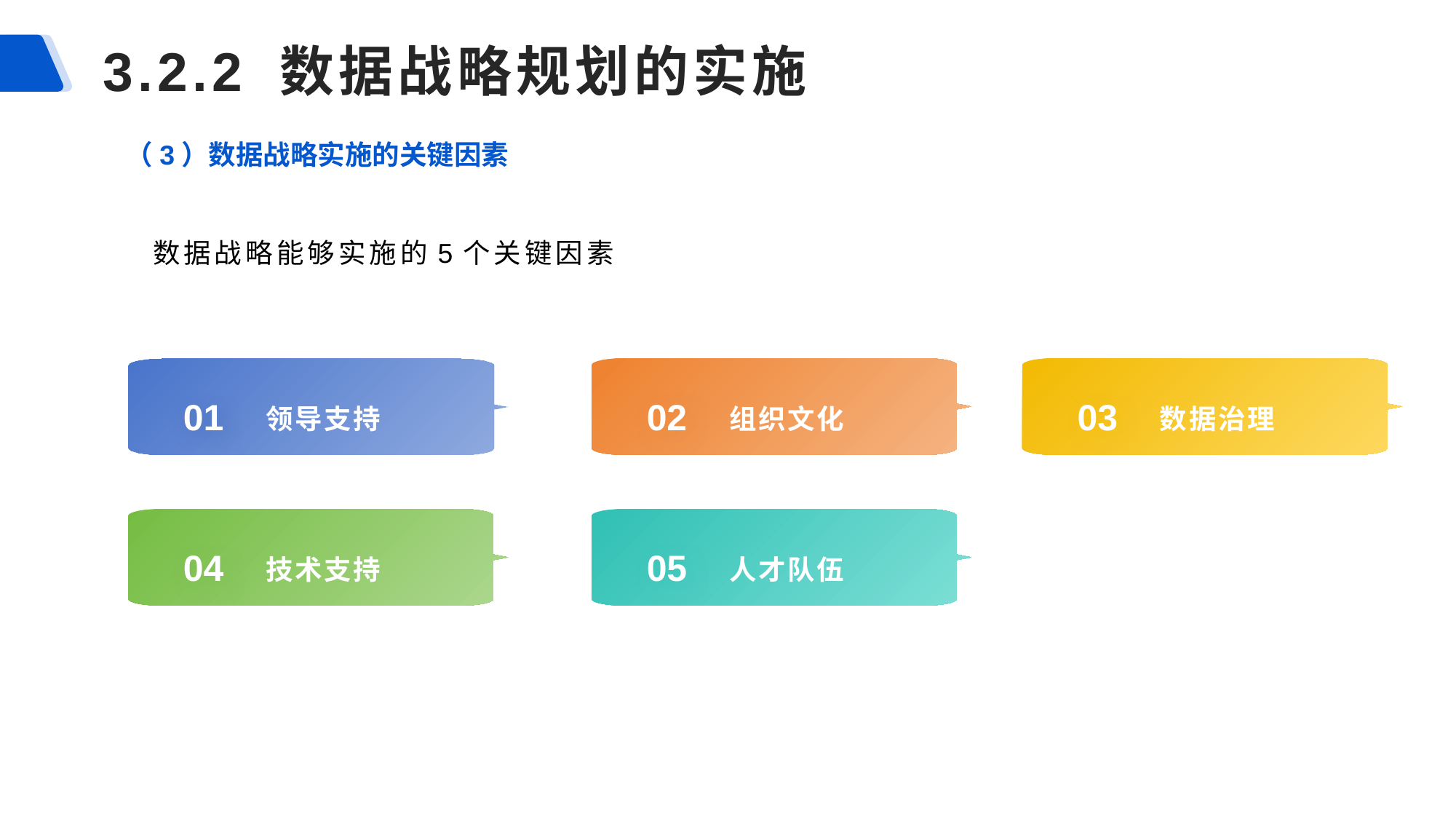

3.2.2 数据战略规划的实施
（3）数据战略实施的关键因素
数据战略能够实施的5个关键因素
领导支持

组织文化

数据治理

01
02
03
技术支持

人才队伍

04
05